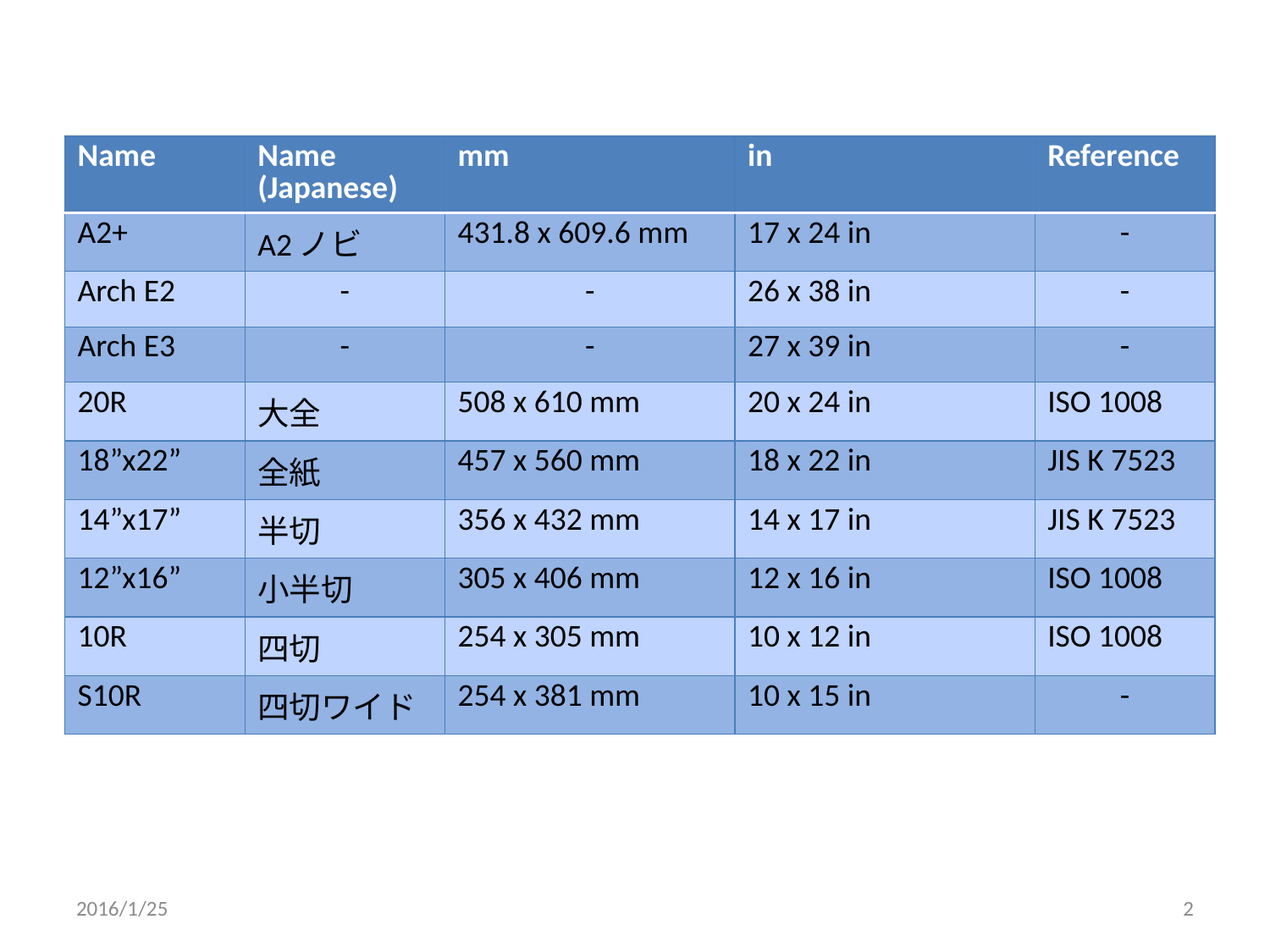

| Name | Name (Japanese) | mm | in | Reference |
| --- | --- | --- | --- | --- |
| A2+ | A2ノビ | 431.8 x 609.6 mm | 17 x 24 in | - |
| Arch E2 | - | - | 26 x 38 in | - |
| Arch E3 | - | - | 27 x 39 in | - |
| 20R | 大全 | 508 x 610 mm | 20 x 24 in | ISO 1008 |
| 18”x22” | 全紙 | 457 x 560 mm | 18 x 22 in | JIS K 7523 |
| 14”x17” | 半切 | 356 x 432 mm | 14 x 17 in | JIS K 7523 |
| 12”x16” | 小半切 | 305 x 406 mm | 12 x 16 in | ISO 1008 |
| 10R | 四切 | 254 x 305 mm | 10 x 12 in | ISO 1008 |
| S10R | 四切ワイド | 254 x 381 mm | 10 x 15 in | - |
2016/1/25
2